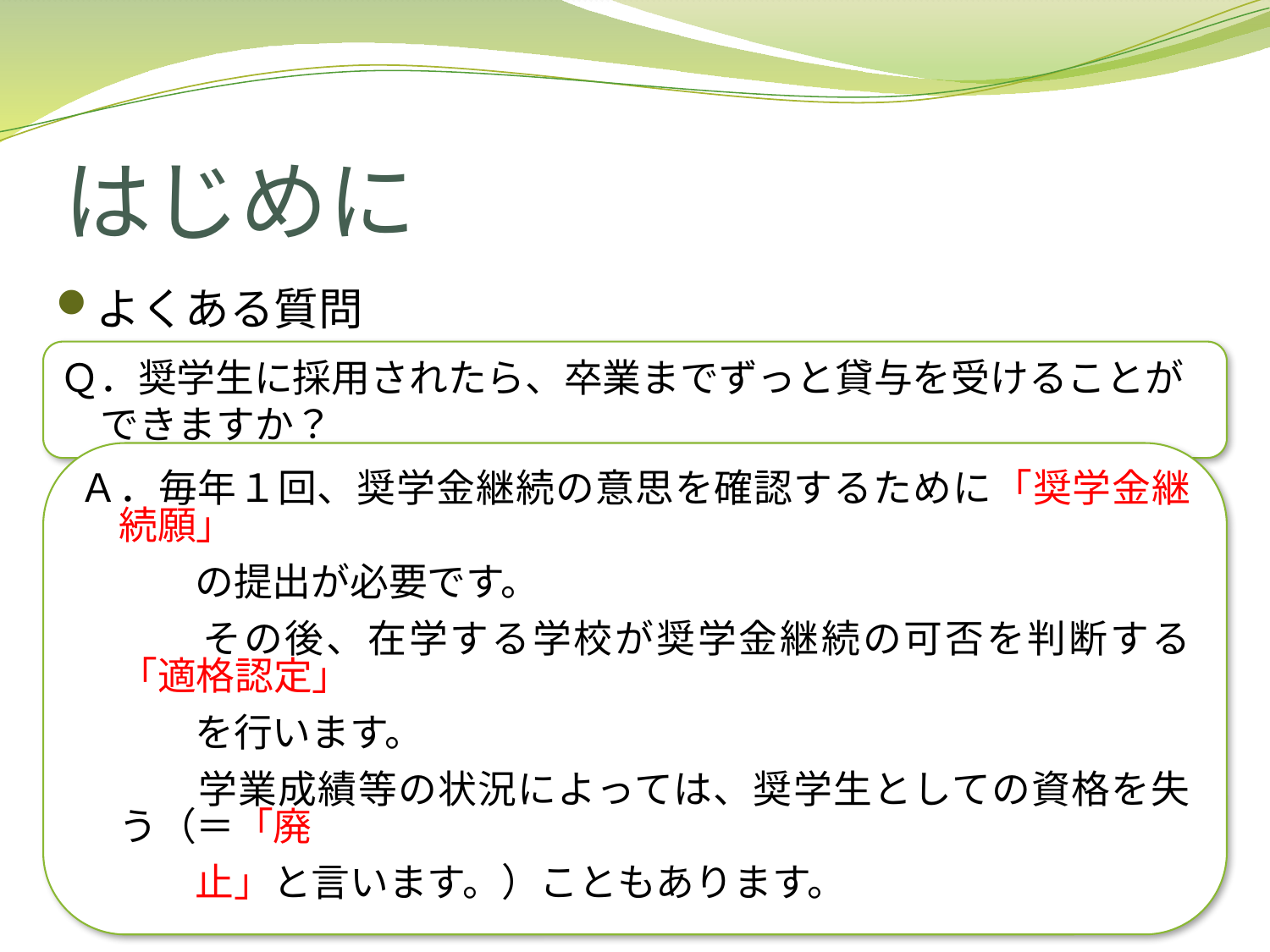

# はじめに
よくある質問
Ｑ．奨学生に採用されたら、卒業までずっと貸与を受けることができますか？
Ａ．毎年１回、奨学金継続の意思を確認するために「奨学金継続願」
　　　の提出が必要です。
　　　その後、在学する学校が奨学金継続の可否を判断する「適格認定」
　　　を行います。
　　　学業成績等の状況によっては、奨学生としての資格を失う（＝「廃
　　　止」と言います。）こともあります。